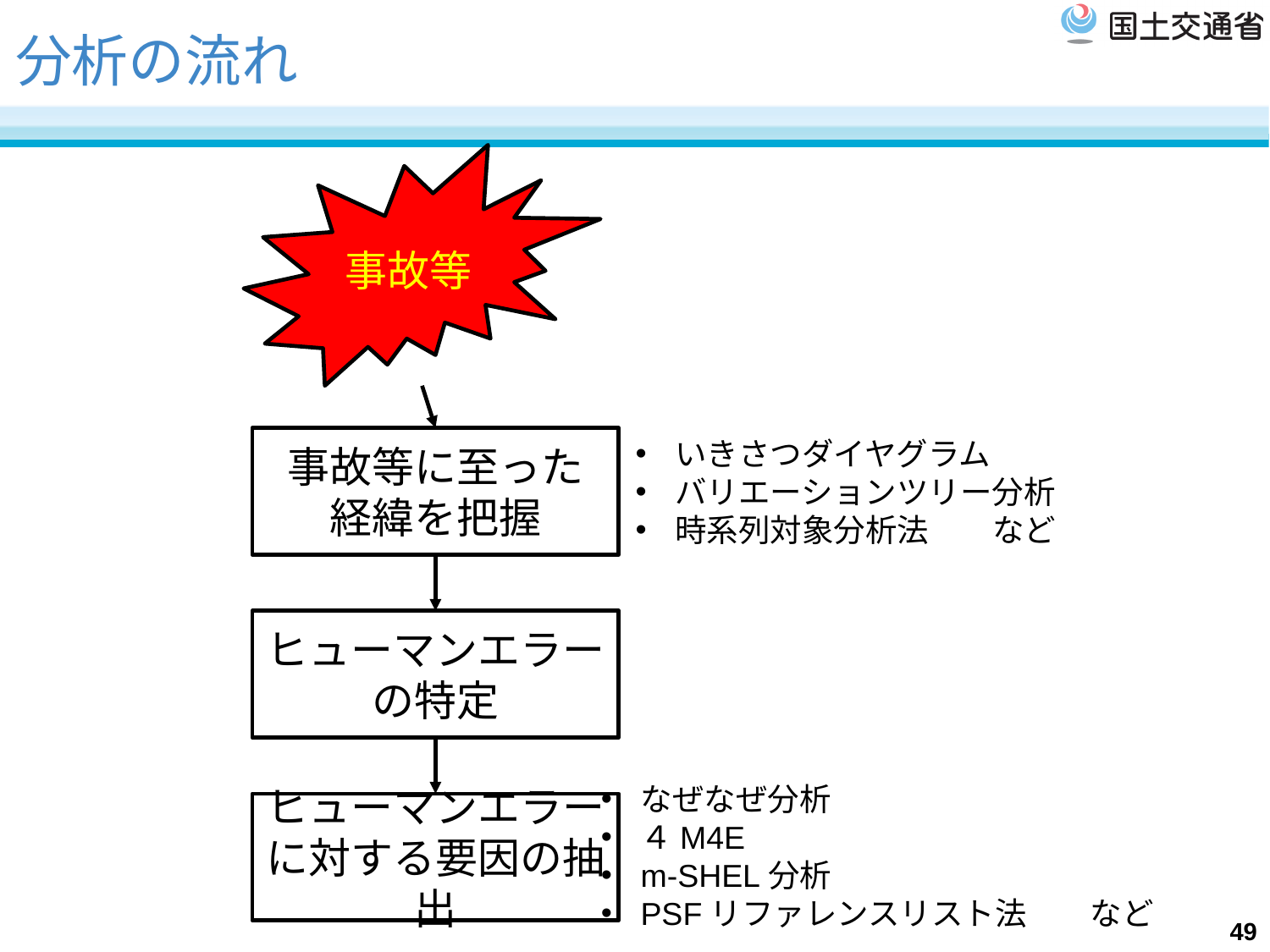

# 分析の流れ
事故等
いきさつダイヤグラム
バリエーションツリー分析
時系列対象分析法　　など
事故等に至った
経緯を把握
ヒューマンエラーの特定
なぜなぜ分析
４M4E
m-SHEL分析
PSFリファレンスリスト法　　など
ヒューマンエラーに対する要因の抽出
49